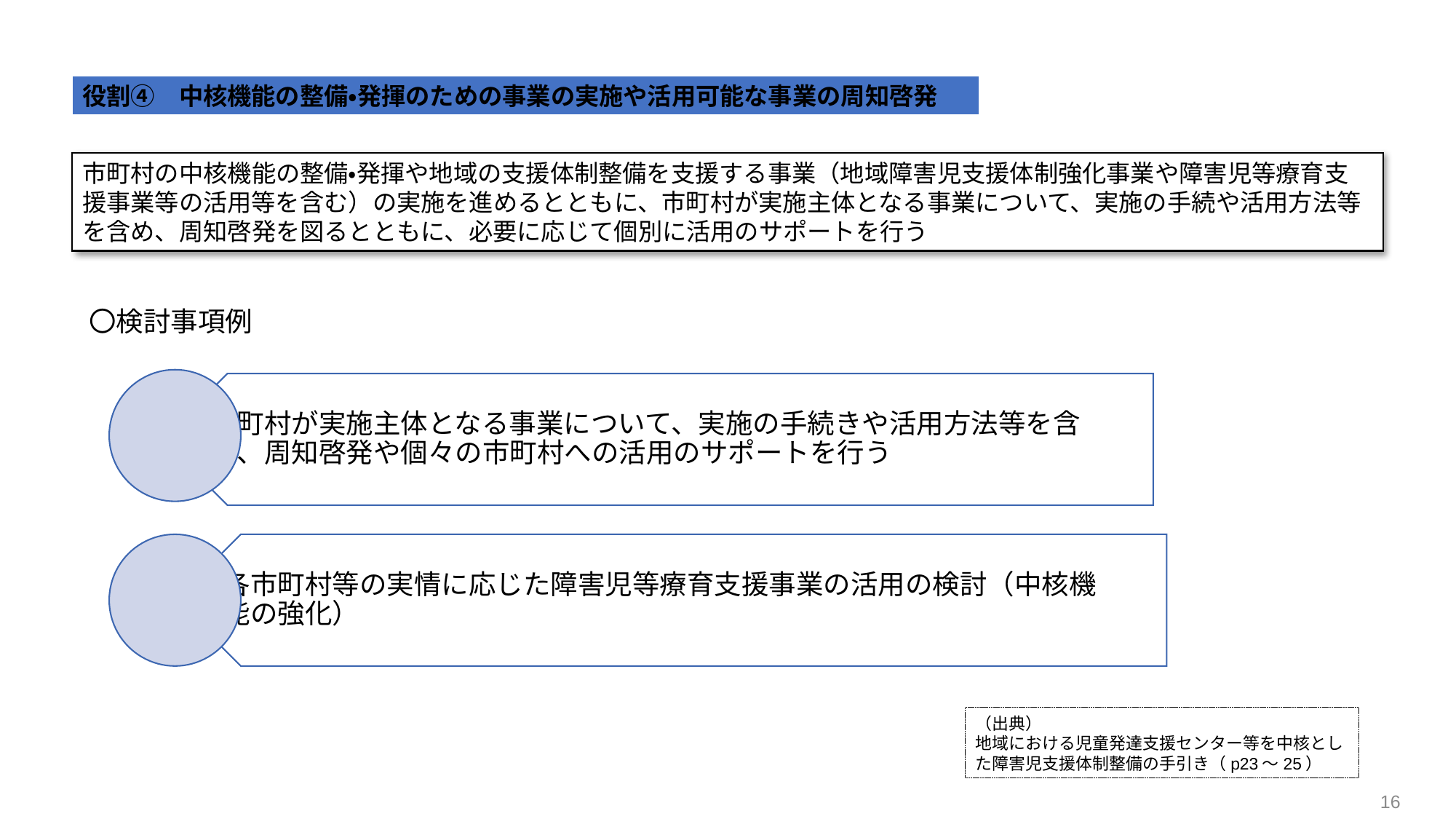

役割④　中核機能の整備・発揮のための事業の実施や活用可能な事業の周知啓発
市町村の中核機能の整備・発揮や地域の支援体制整備を支援する事業（地域障害児支援体制強化事業や障害児等療育支援事業等の活用等を含む）の実施を進めるとともに、市町村が実施主体となる事業について、実施の手続や活用方法等を含め、周知啓発を図るとともに、必要に応じて個別に活用のサポートを行う
〇検討事項例
市町村が実施主体となる事業について、実施の手続きや活用方法等を含め、周知啓発や個々の市町村への活用のサポートを行う
各市町村等の実情に応じた障害児等療育支援事業の活用の検討（中核機能の強化）
（出典）
地域における児童発達支援センター等を中核とした障害児支援体制整備の手引き（p23～25）
16